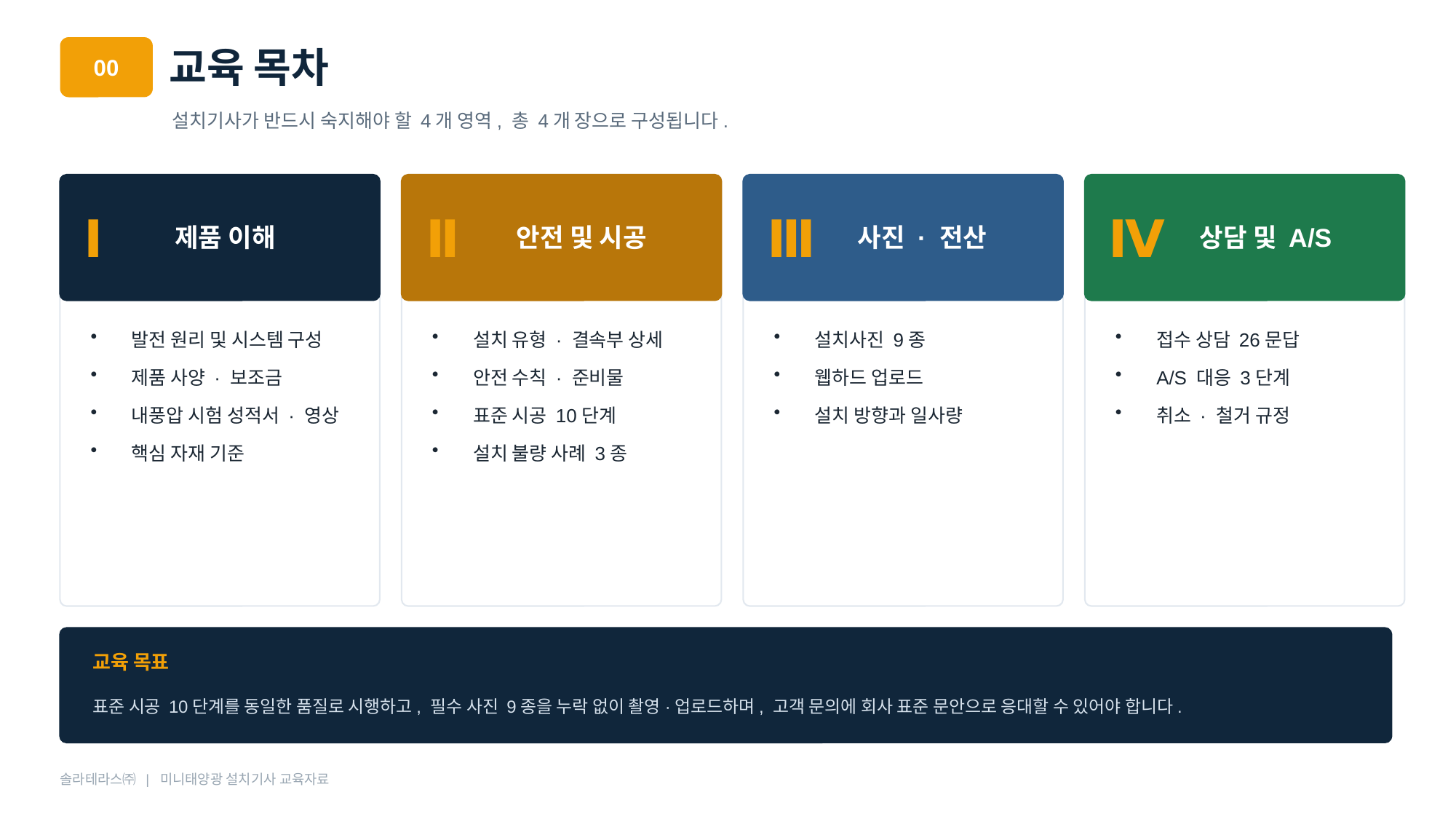

교육 목차
00
설치기사가 반드시 숙지해야 할 4개 영역, 총 4개 장으로 구성됩니다.

Ⅰ
제품 이해
Ⅱ
안전 및 시공
Ⅲ
사진 · 전산
Ⅳ
상담 및 A/S
발전 원리 및 시스템 구성
제품 사양 · 보조금
내풍압 시험 성적서 · 영상
핵심 자재 기준
설치 유형 · 결속부 상세
안전 수칙 · 준비물
표준 시공 10단계
설치 불량 사례 3종
설치사진 9종
웹하드 업로드
설치 방향과 일사량
접수 상담 26문답
A/S 대응 3단계
취소 · 철거 규정

교육 목표
표준 시공 10단계를 동일한 품질로 시행하고, 필수 사진 9종을 누락 없이 촬영·업로드하며, 고객 문의에 회사 표준 문안으로 응대할 수 있어야 합니다.
솔라테라스㈜  |  미니태양광 설치기사 교육자료